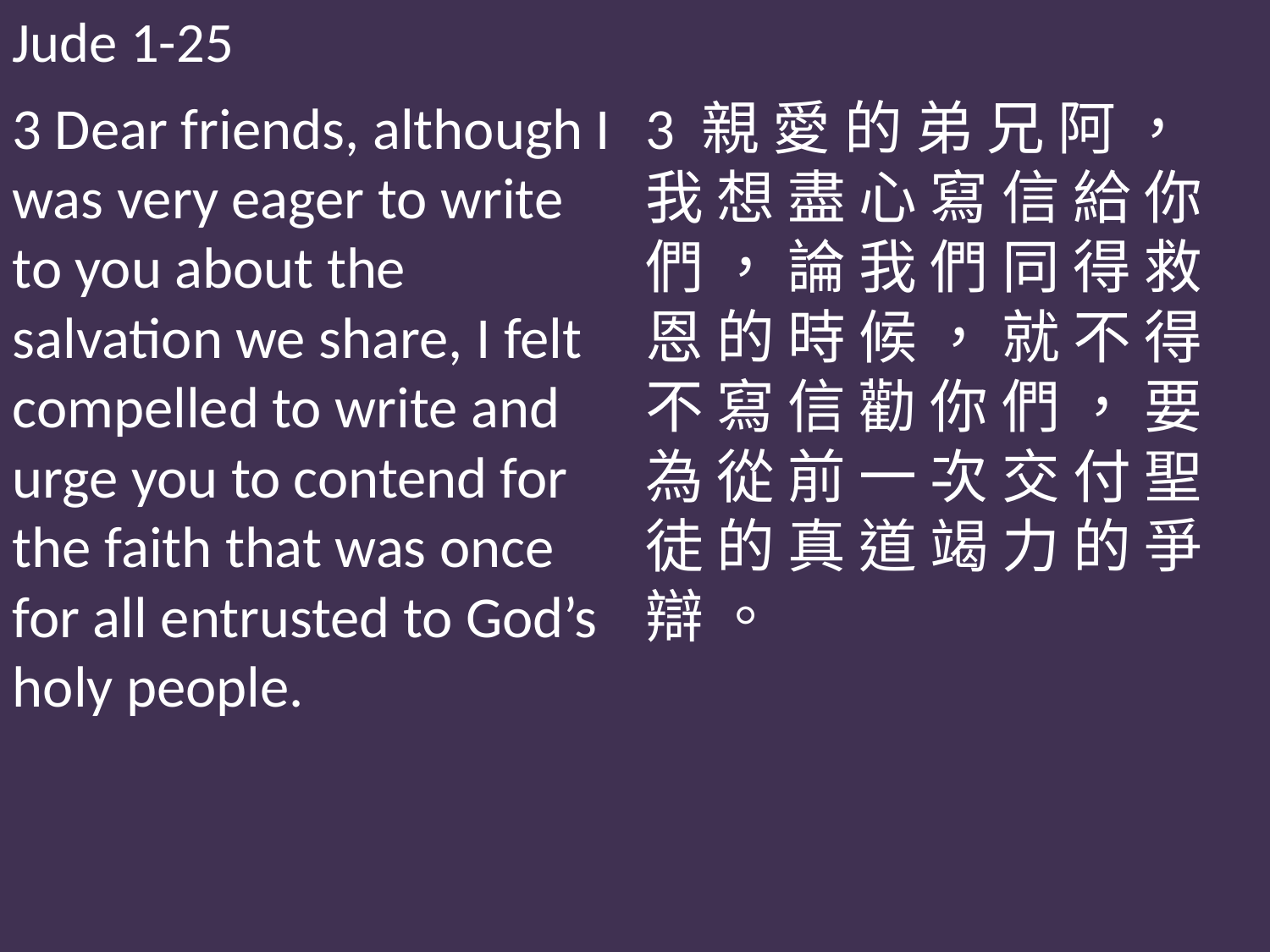

Jude 1-25
3 Dear friends, although I was very eager to write to you about the salvation we share, I felt compelled to write and urge you to contend for the faith that was once for all entrusted to God’s holy people.
3 親 愛 的 弟 兄 阿 ， 我 想 盡 心 寫 信 給 你 們 ， 論 我 們 同 得 救 恩 的 時 候 ， 就 不 得 不 寫 信 勸 你 們 ， 要 為 從 前 一 次 交 付 聖 徒 的 真 道 竭 力 的 爭 辯 。